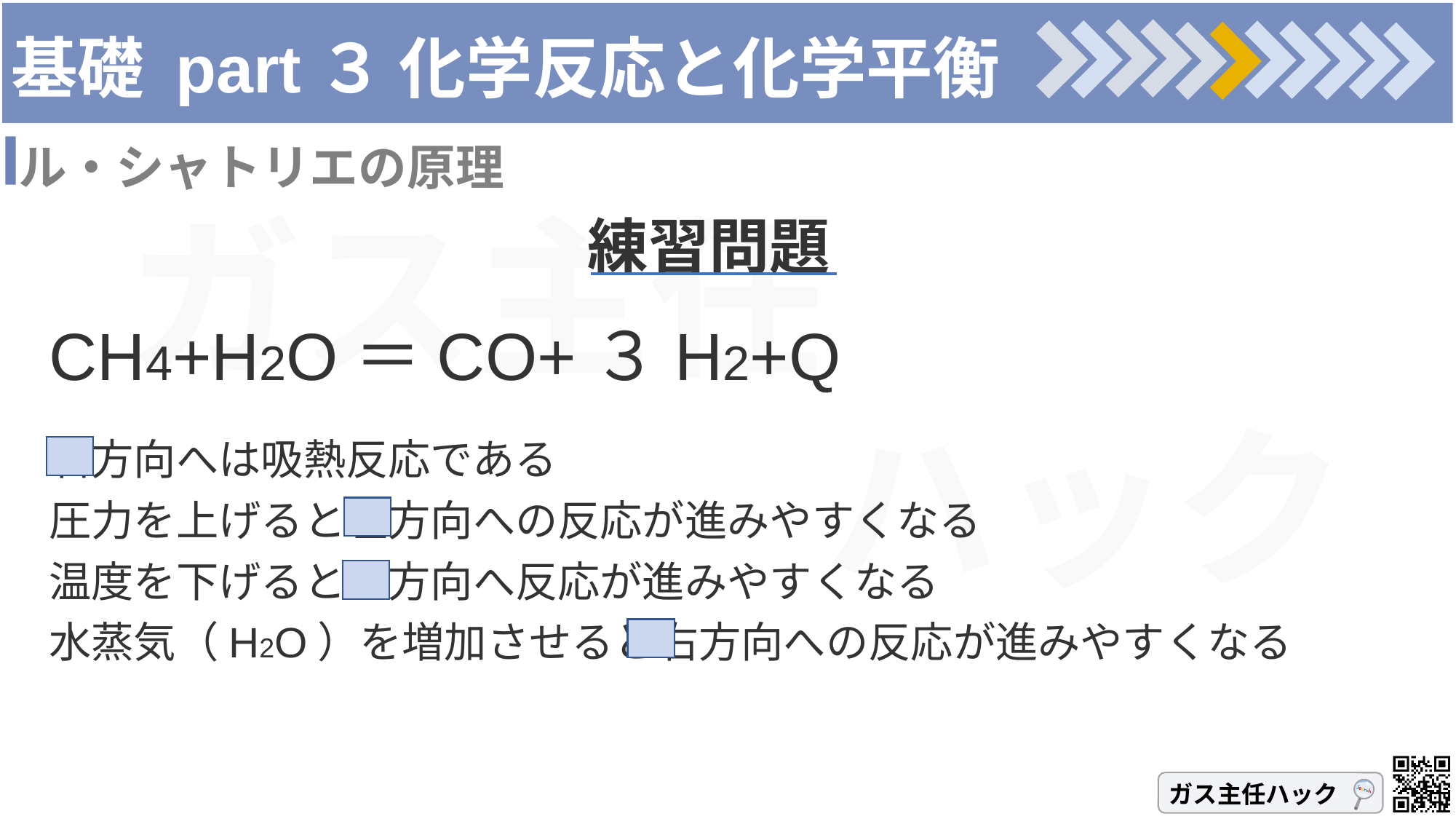

# 基礎 part３ 化学反応と化学平衡

ル・シャトリエの原理

練習問題
CH4+H2O＝CO+３H2+Q

右方向へは吸熱反応である
圧力を上げると左方向への反応が進みやすくなる
温度を下げると左方向へ反応が進みやすくなる
水蒸気（H2O）を増加させると右方向への反応が進みやすくなる